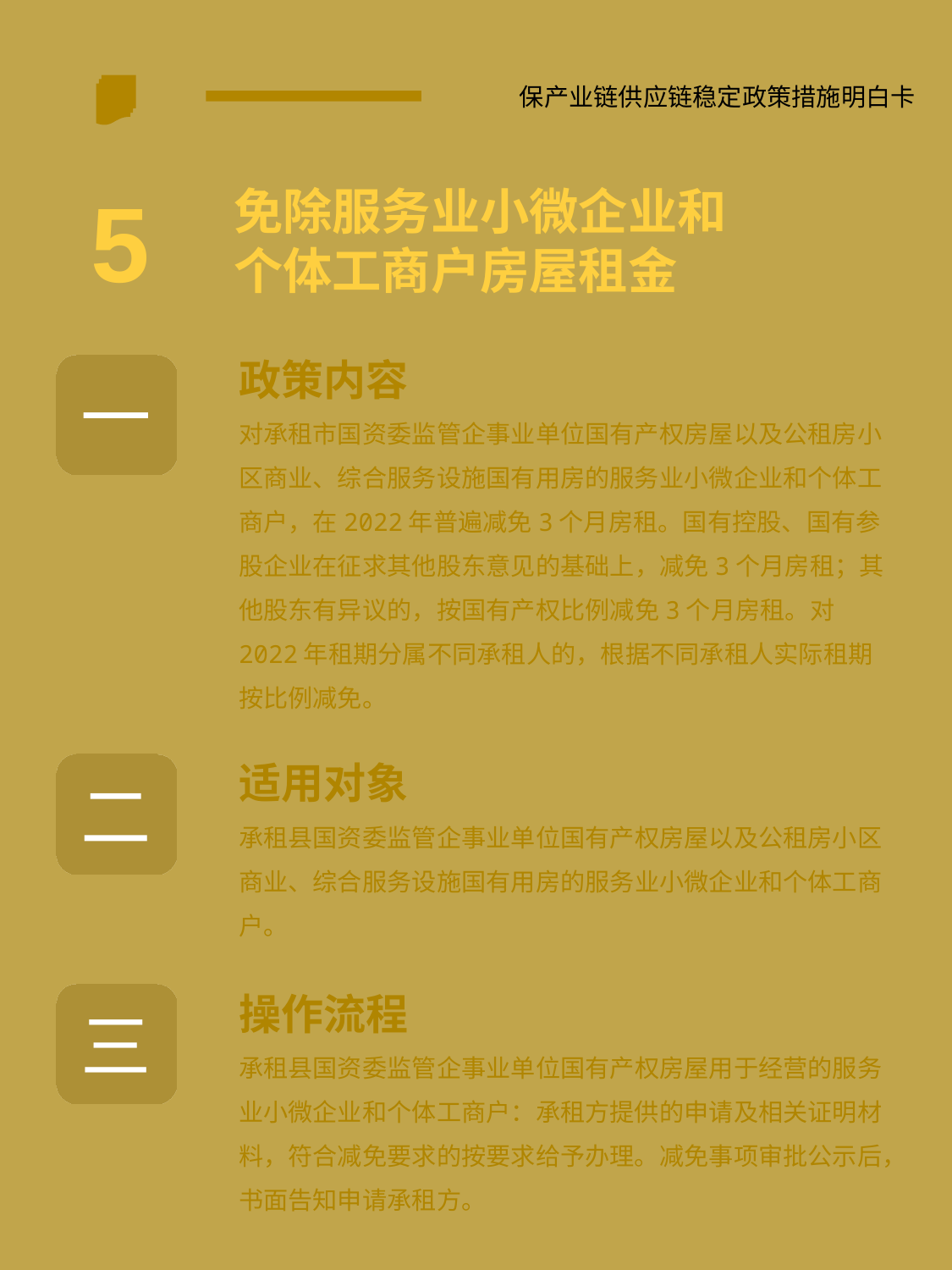

保产业链供应链稳定政策措施明白卡

5
免除服务业小微企业和
个体工商户房屋租金
政策内容
对承租市国资委监管企事业单位国有产权房屋以及公租房小区商业、综合服务设施国有用房的服务业小微企业和个体工商户，在2022年普遍减免3个月房租。国有控股、国有参股企业在征求其他股东意见的基础上，减免3个月房租；其他股东有异议的，按国有产权比例减免3个月房租。对2022年租期分属不同承租人的，根据不同承租人实际租期按比例减免。
一
适用对象
承租县国资委监管企事业单位国有产权房屋以及公租房小区商业、综合服务设施国有用房的服务业小微企业和个体工商户。
二
操作流程
承租县国资委监管企事业单位国有产权房屋用于经营的服务业小微企业和个体工商户：承租方提供的申请及相关证明材料，符合减免要求的按要求给予办理。减免事项审批公示后，书面告知申请承租方。
三